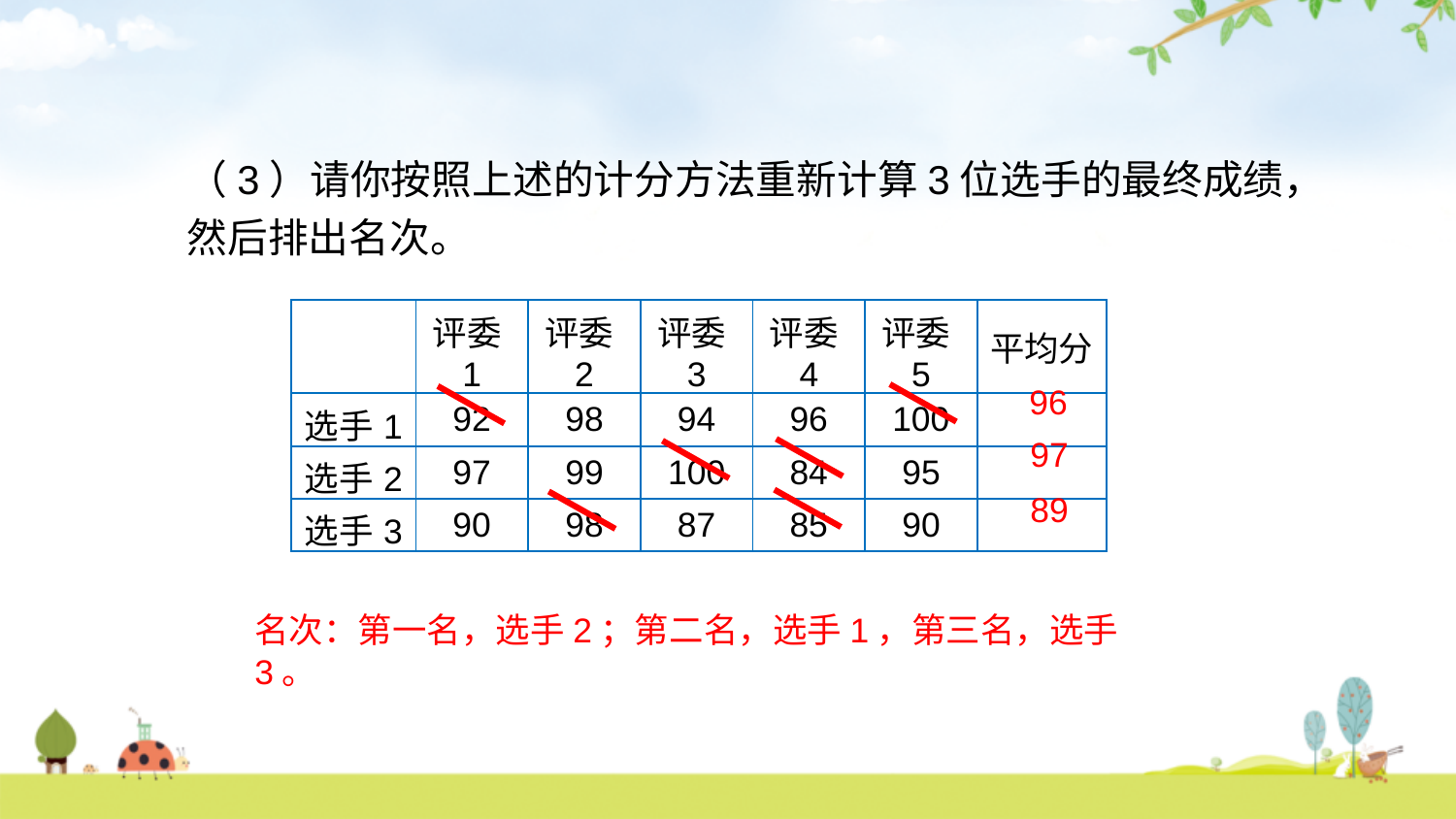

（3）请你按照上述的计分方法重新计算3位选手的最终成绩，然后排出名次。
|  | 评委1 | 评委2 | 评委3 | 评委4 | 评委5 | 平均分 |
| --- | --- | --- | --- | --- | --- | --- |
| 选手1 | 92 | 98 | 94 | 96 | 100 |  |
| 选手2 | 97 | 99 | 100 | 84 | 95 |  |
| 选手3 | 90 | 98 | 87 | 85 | 90 |  |
96
97
89
名次：第一名，选手2；第二名，选手1，第三名，选手3。